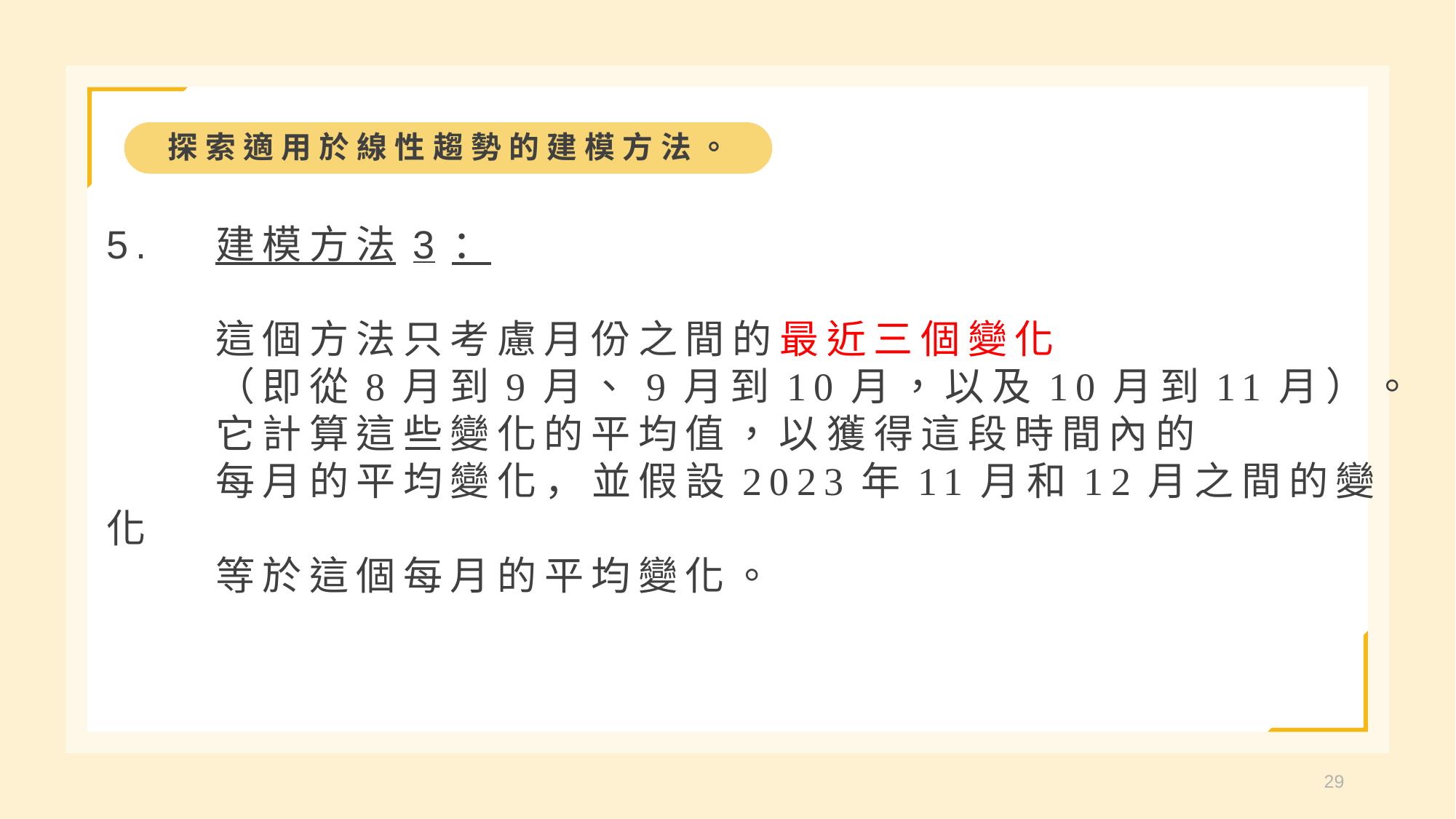

探索適用於線性趨勢的建模方法。
5.	建模方法3：

	這個方法只考慮月份之間的最近三個變化
	（即從8月到9月、9月到10月，以及10月到11月）。
	它計算這些變化的平均值，以獲得這段時間內的
	每月的平均變化，並假設2023年11月和12月之間的變化
	等於這個每月的平均變化。
29